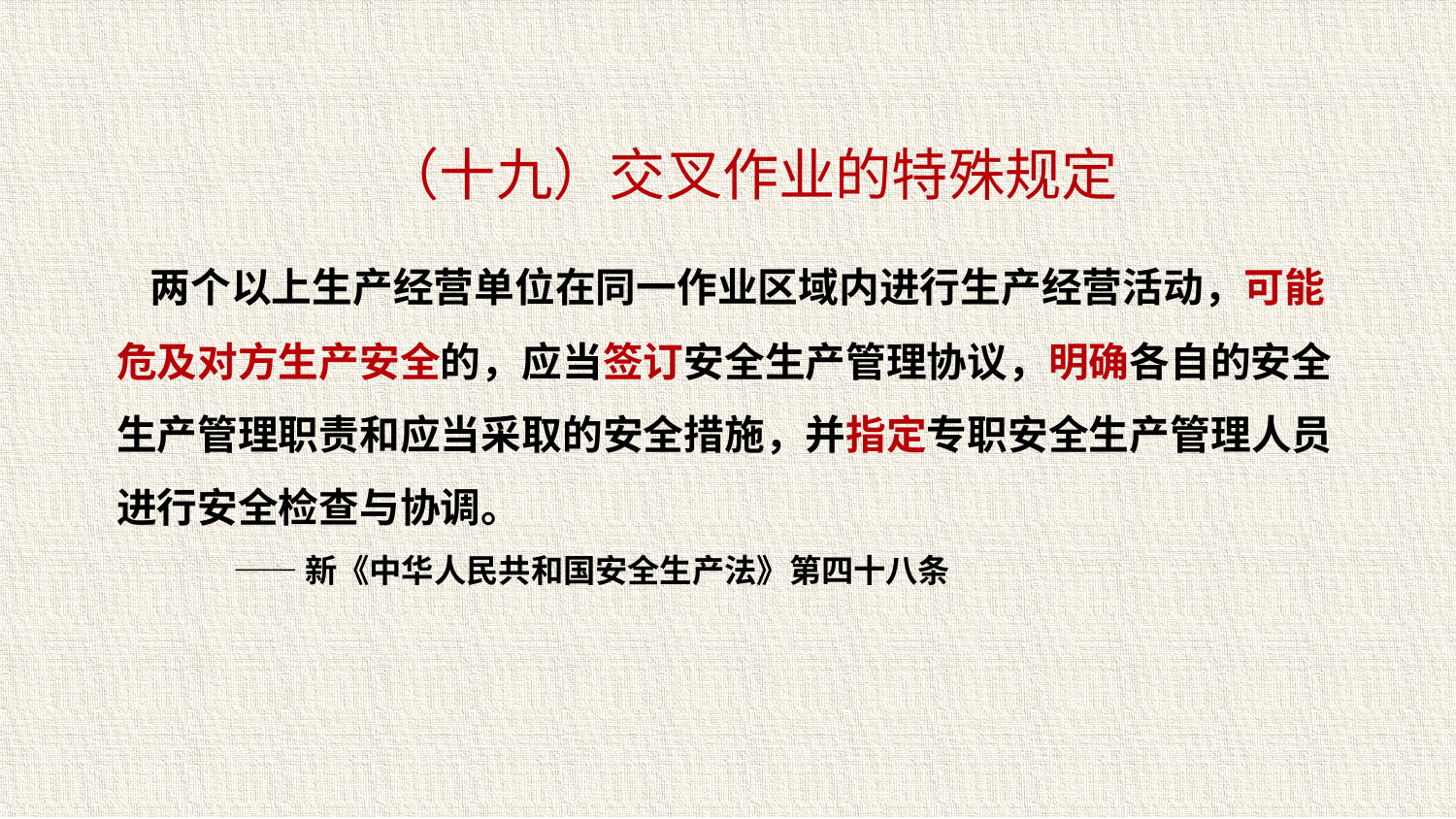

（十九）交叉作业的特殊规定
  两个以上生产经营单位在同一作业区域内进行生产经营活动，可能危及对方生产安全的，应当签订安全生产管理协议，明确各自的安全生产管理职责和应当采取的安全措施，并指定专职安全生产管理人员进行安全检查与协调。
                ——新《中华人民共和国安全生产法》第四十八条